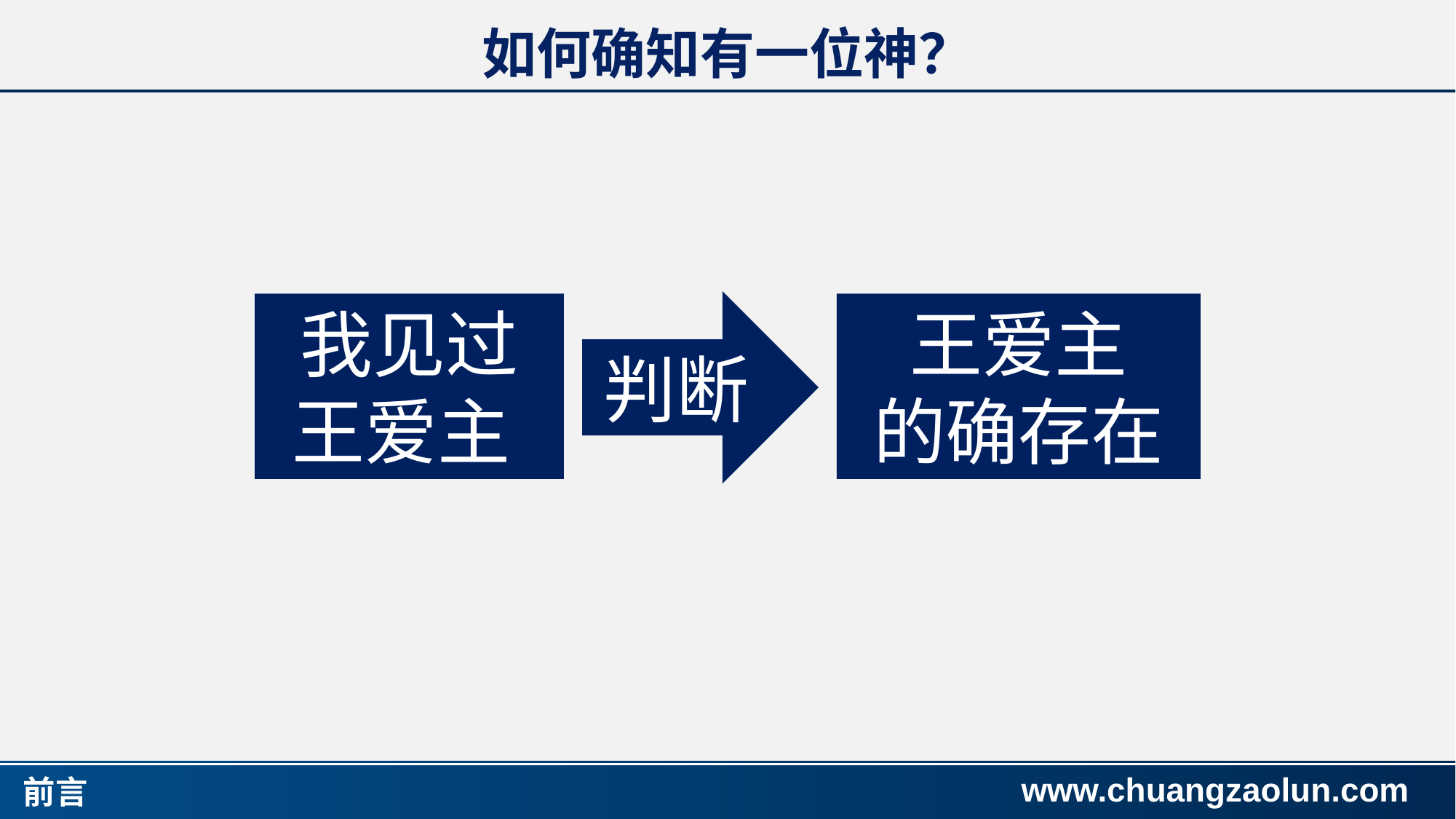

# 如何确知有一位神？
判断
我见过
王爱主
王爱主
的确存在